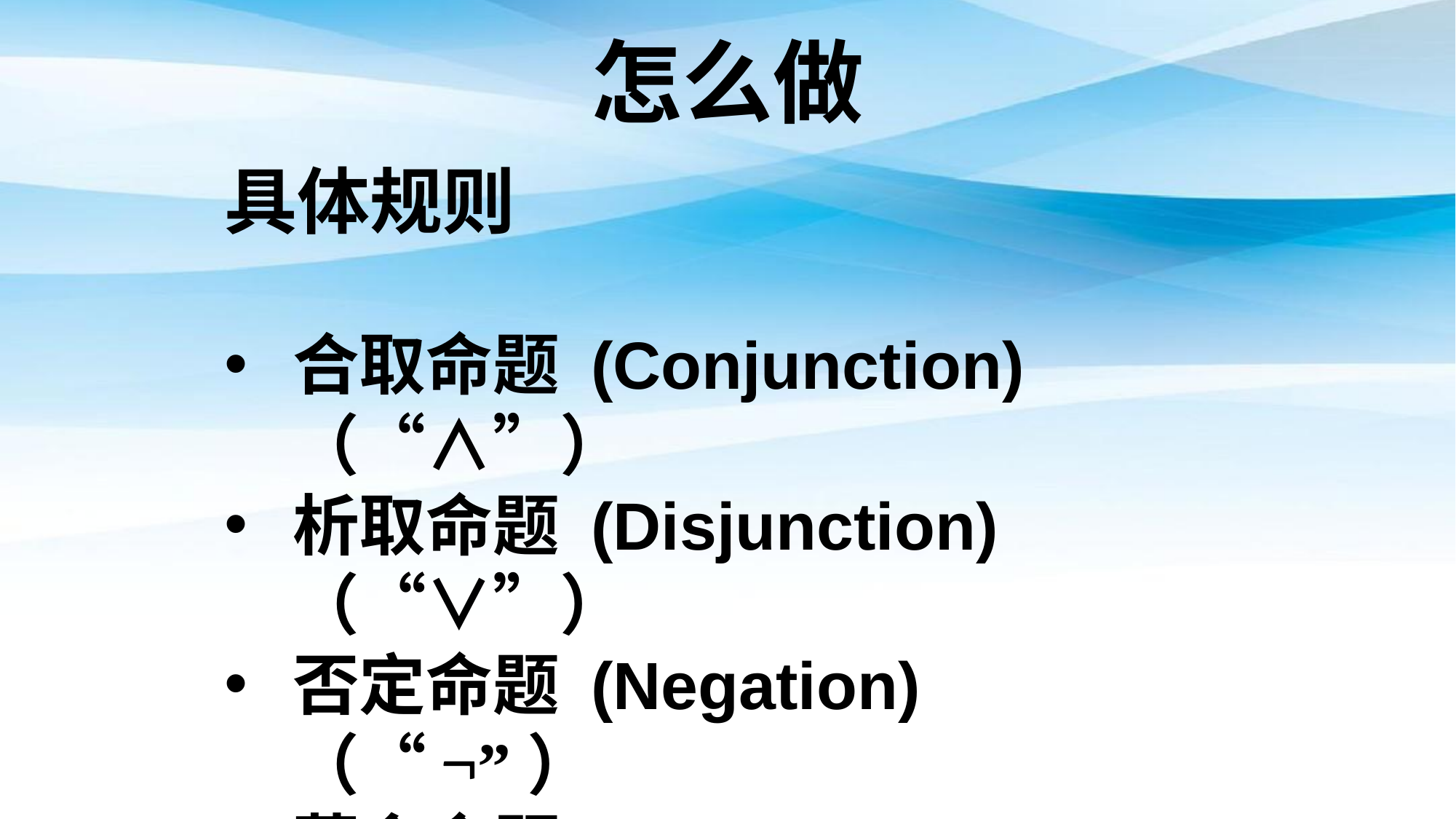

怎么做
具体规则

合取命题 (Conjunction) （“∧”）
析取命题 (Disjunction)  （“∨”）
否定命题 (Negation)       （“¬”）
蕴含命题 (Implication)   （“→”）